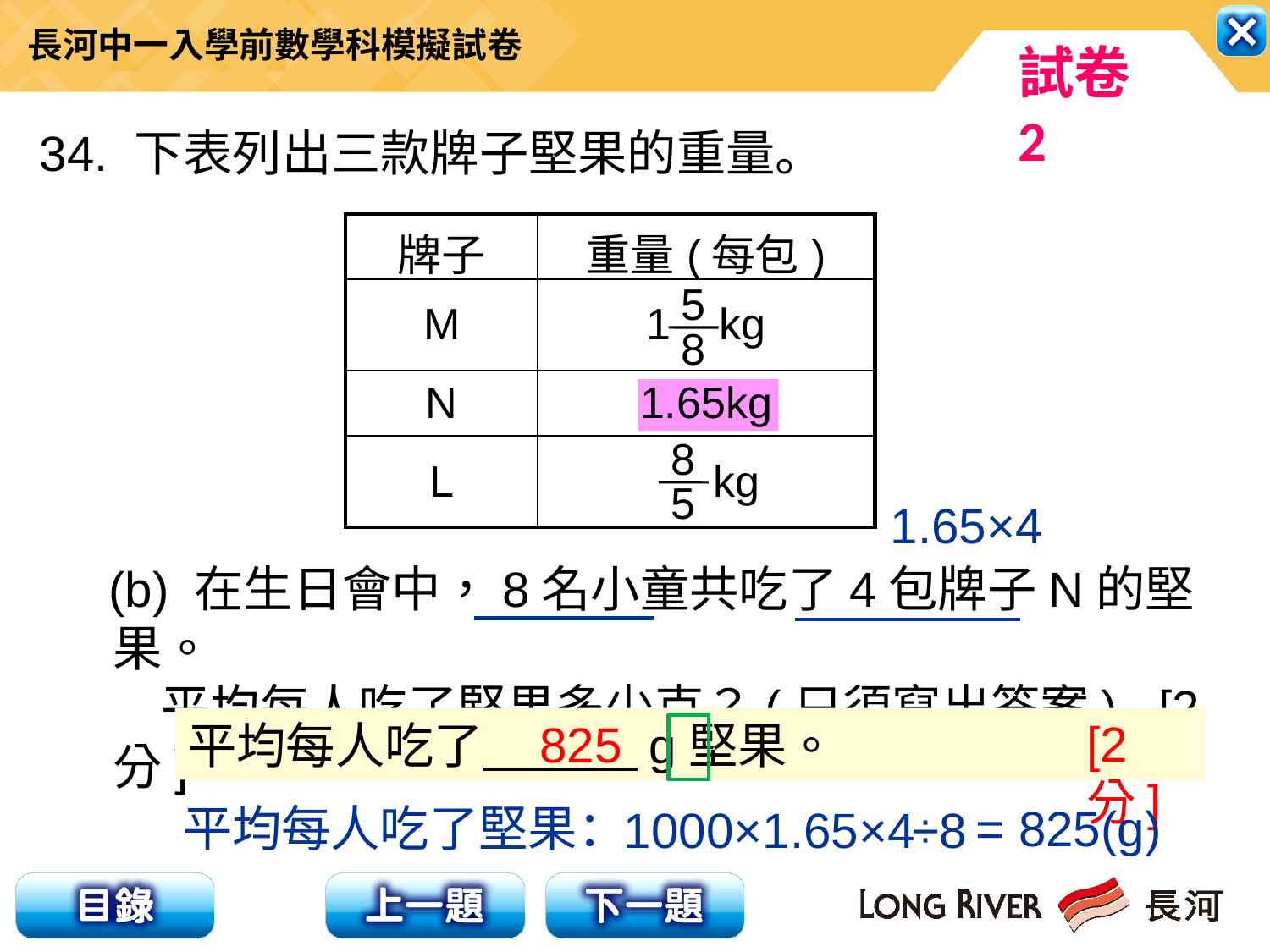

34. 下表列出三款牌子堅果的重量。

     (b) 在生日會中，8名小童共吃了4包牌子N的堅果。
          平均每人吃了堅果多少克？(只須寫出答案)   [2分]
| 牌子 | 重量(每包) |
| --- | --- |
| M | 1 kg |
| N | 1.65kg |
| L | kg |
5
8

8
5

1.65×4
[2分]
825
平均每人吃了              g堅果。

= 825(g)
平均每人吃了堅果：
1000×1.65×4
÷8